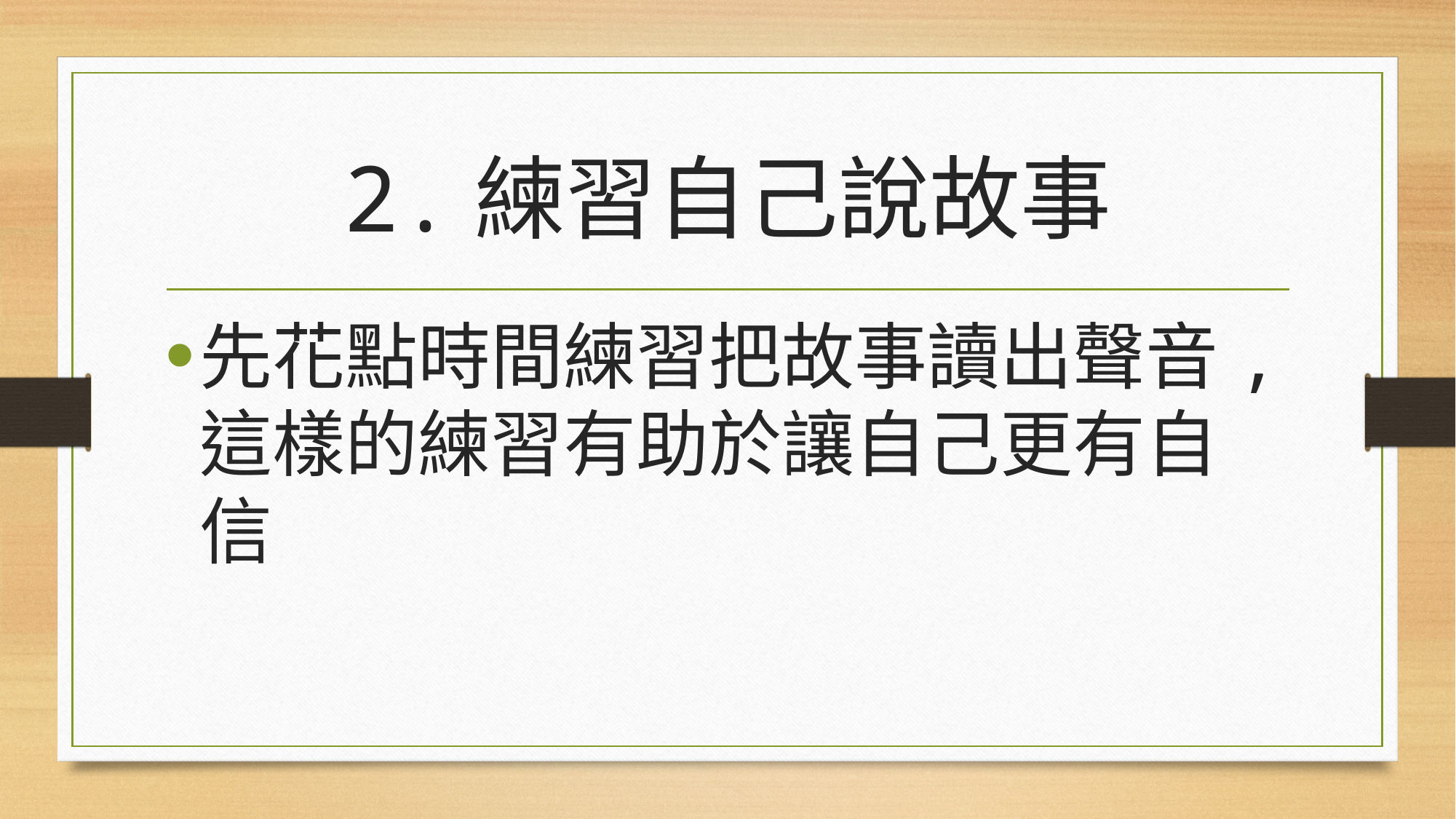

# 2.練習自己說故事
先花點時間練習把故事讀出聲音,這樣的練習有助於讓自己更有自信